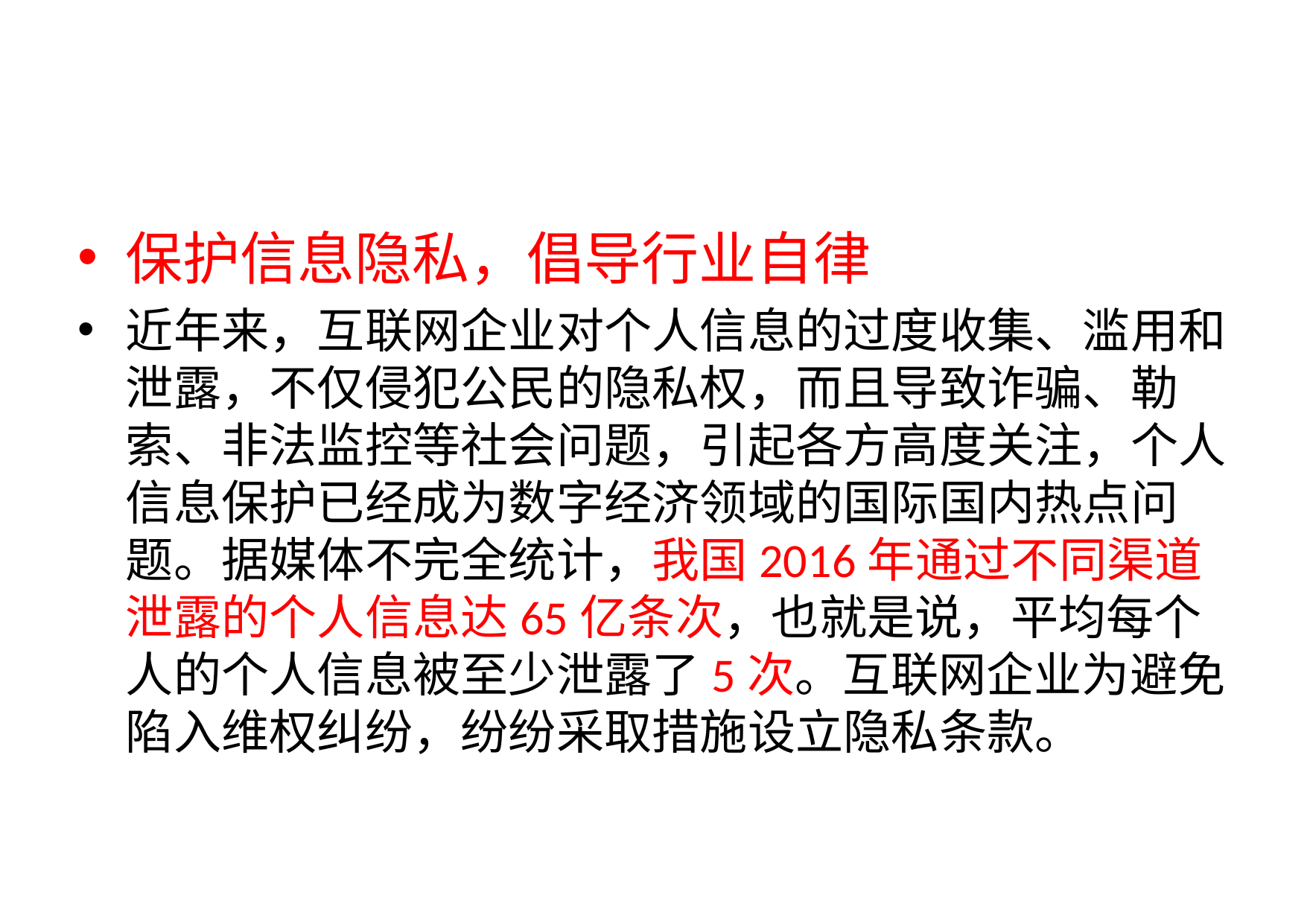

#
保护信息隐私，倡导行业自律
近年来，互联网企业对个人信息的过度收集、滥用和泄露，不仅侵犯公民的隐私权，而且导致诈骗、勒索、非法监控等社会问题，引起各方高度关注，个人信息保护已经成为数字经济领域的国际国内热点问题。据媒体不完全统计，我国2016年通过不同渠道泄露的个人信息达65亿条次，也就是说，平均每个人的个人信息被至少泄露了5次。互联网企业为避免陷入维权纠纷，纷纷采取措施设立隐私条款。